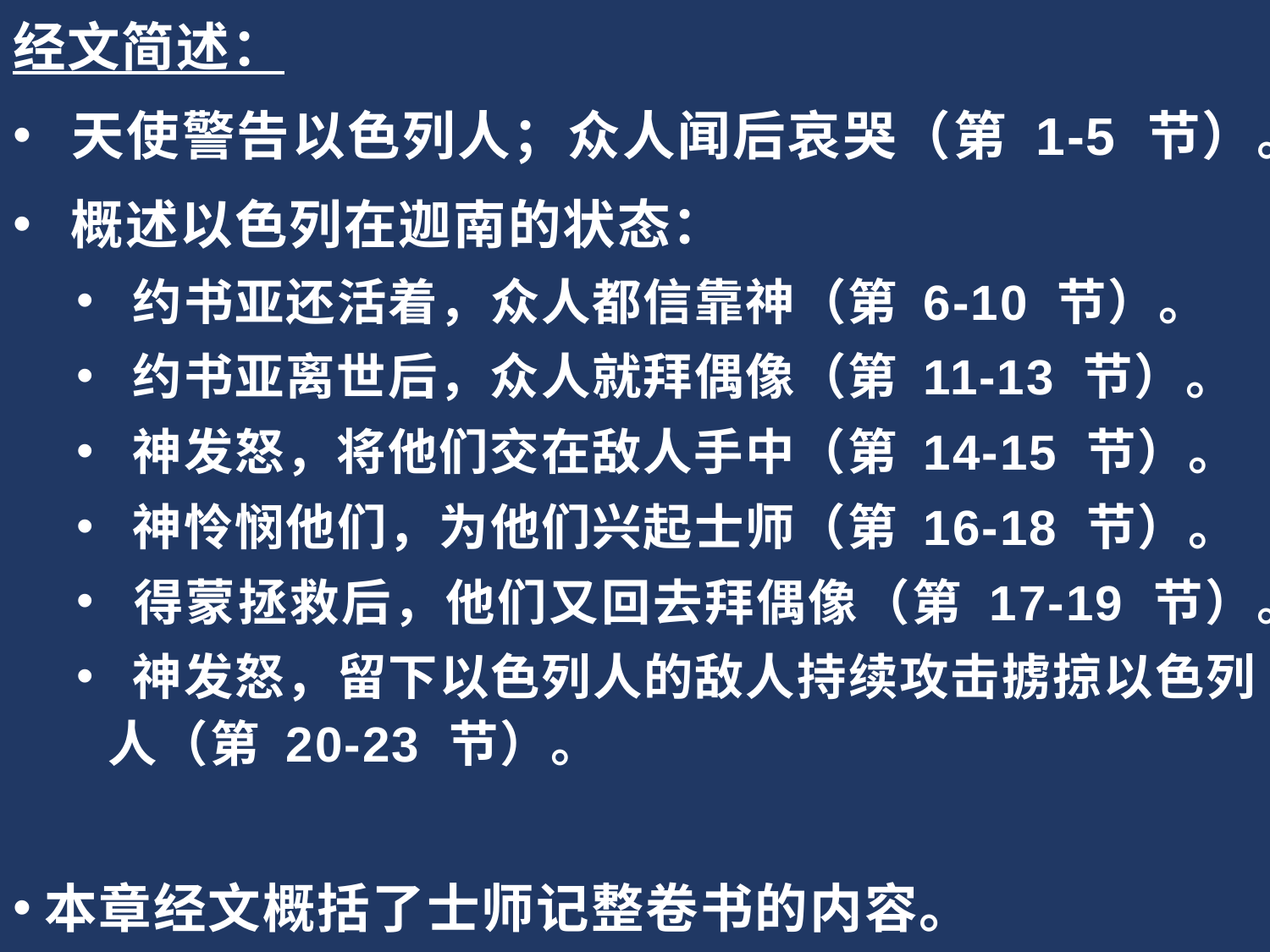

经文简述：
 天使警告以色列人；众人闻后哀哭（第 1-5 节）。
 概述以色列在迦南的状态：
 约书亚还活着，众人都信靠神（第 6-10 节）。
 约书亚离世后，众人就拜偶像（第 11-13 节）。
 神发怒，将他们交在敌人手中（第 14-15 节）。
 神怜悯他们，为他们兴起士师（第 16-18 节）。
 得蒙拯救后，他们又回去拜偶像（第 17-19 节）。
 神发怒，留下以色列人的敌人持续攻击掳掠以色列人（第 20-23 节）。

本章经文概括了士师记整卷书的内容。